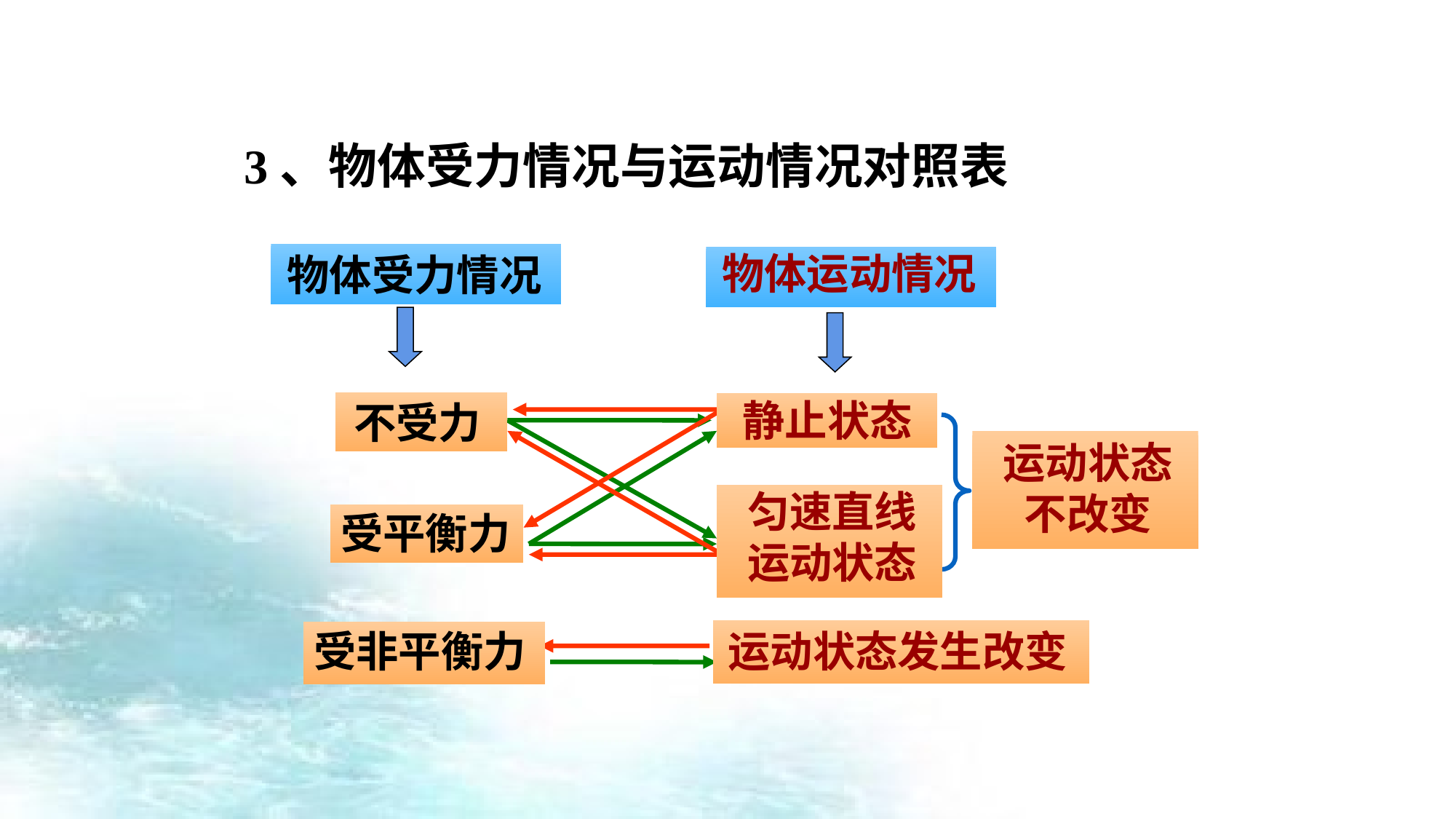

3、物体受力情况与运动情况对照表
物体运动情况

物体受力情况

静止状态

运动状态不改变

匀速直线运动状态

不受力

受平衡力

运动状态发生改变

受非平衡力